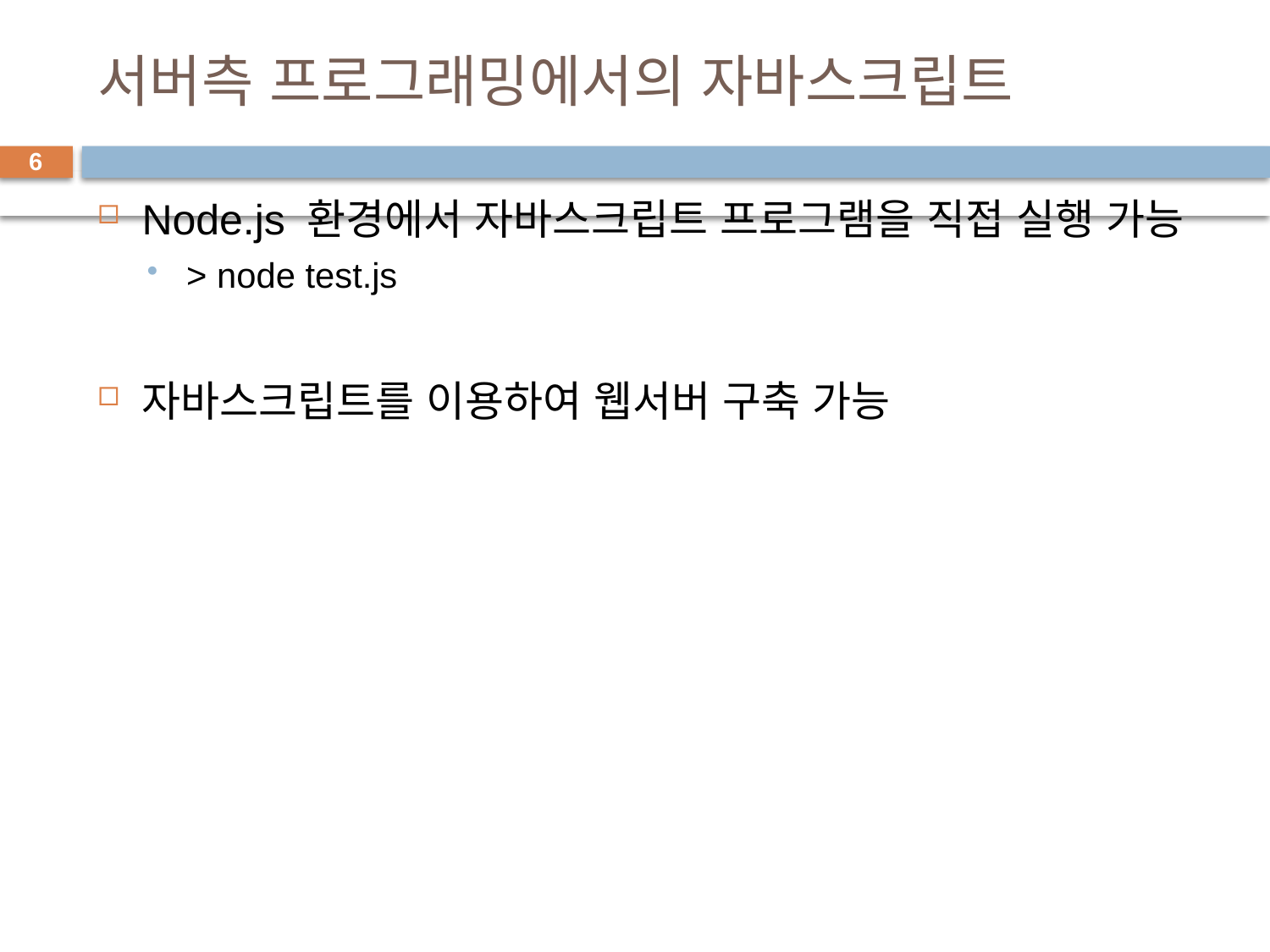

# 서버측 프로그래밍에서의 자바스크립트
6
Node.js 환경에서 자바스크립트 프로그램을 직접 실행 가능
> node test.js

자바스크립트를 이용하여 웹서버 구축 가능